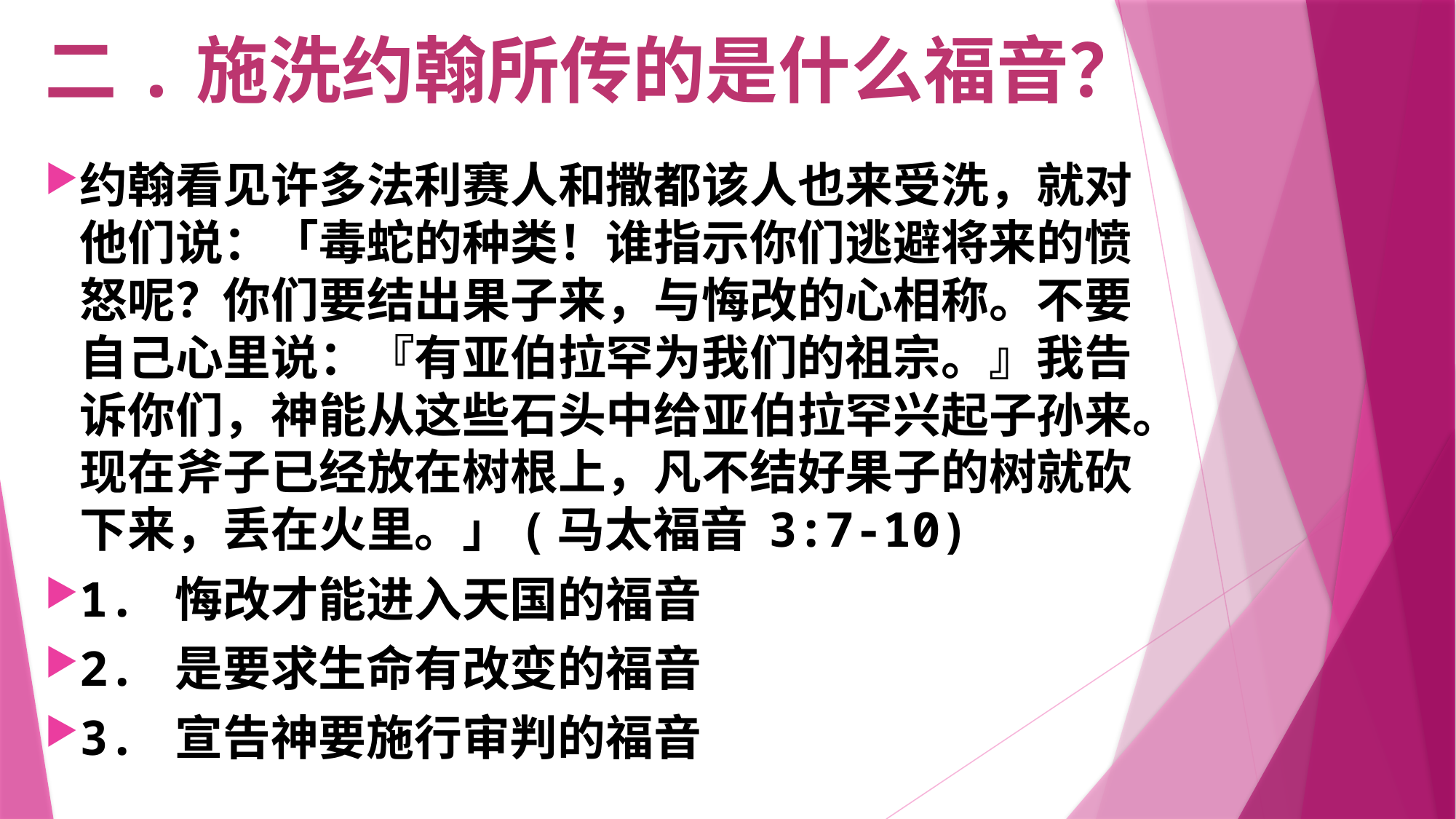

# 二.施洗约翰所传的是什么福音？
约翰看见许多法利赛人和撒都该人也来受洗，就对他们说：「毒蛇的种类！谁指示你们逃避将来的愤怒呢？你们要结出果子来，与悔改的心相称。不要自己心里说：『有亚伯拉罕为我们的祖宗。』我告诉你们，神能从这些石头中给亚伯拉罕兴起子孙来。现在斧子已经放在树根上，凡不结好果子的树就砍下来，丢在火里。」(马太福音 3:7-10)
1. 悔改才能进入天国的福音
2. 是要求生命有改变的福音
3. 宣告神要施行审判的福音